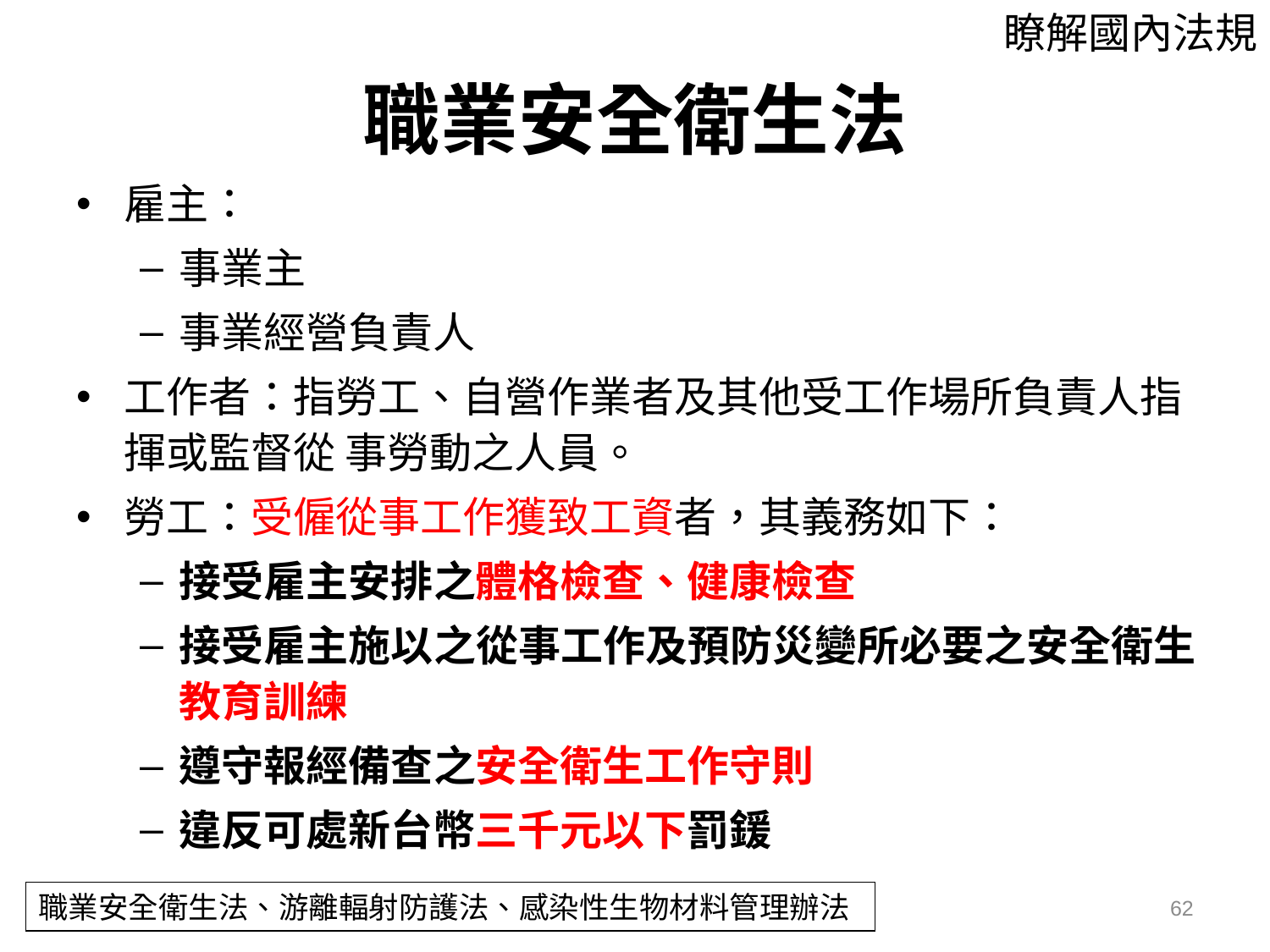

職業安全衛生法
瞭解國內法規
雇主：
事業主
事業經營負責人
工作者：指勞工、自營作業者及其他受工作場所負責人指揮或監督從 事勞動之人員。
勞工：受僱從事工作獲致工資者，其義務如下：
接受雇主安排之體格檢查、健康檢查
接受雇主施以之從事工作及預防災變所必要之安全衛生教育訓練
遵守報經備查之安全衛生工作守則
違反可處新台幣三千元以下罰鍰

職業安全衛生法、游離輻射防護法、感染性生物材料管理辦法
62